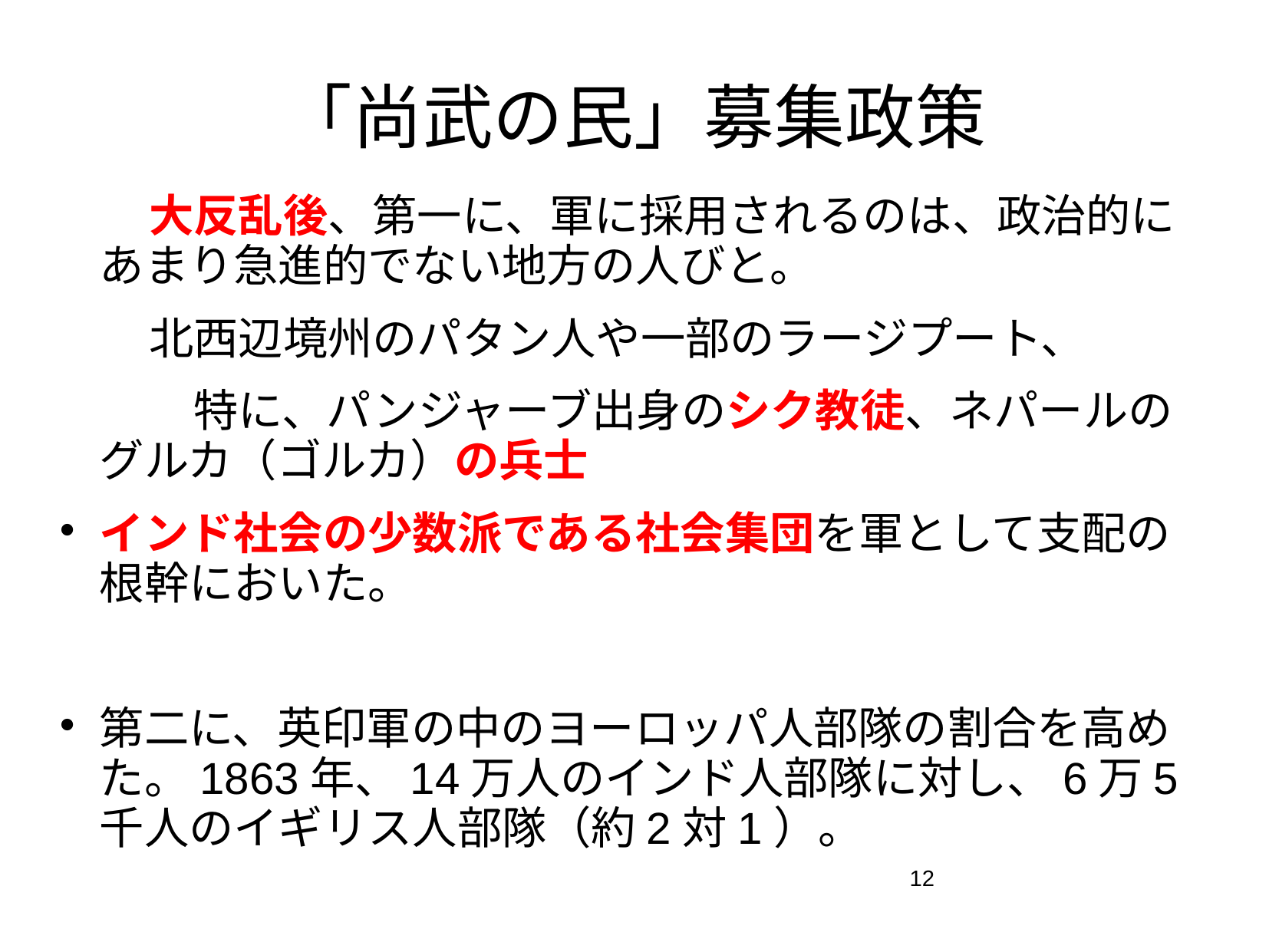

# 「尚武の民」募集政策
　　大反乱後、第一に、軍に採用されるのは、政治的にあまり急進的でない地方の人びと。
　　北西辺境州のパタン人や一部のラージプート、
　　　特に、パンジャーブ出身のシク教徒、ネパールのグルカ（ゴルカ）の兵士
インド社会の少数派である社会集団を軍として支配の根幹においた。

第二に、英印軍の中のヨーロッパ人部隊の割合を高めた。1863年、14万人のインド人部隊に対し、6万5千人のイギリス人部隊（約2対1）。
12